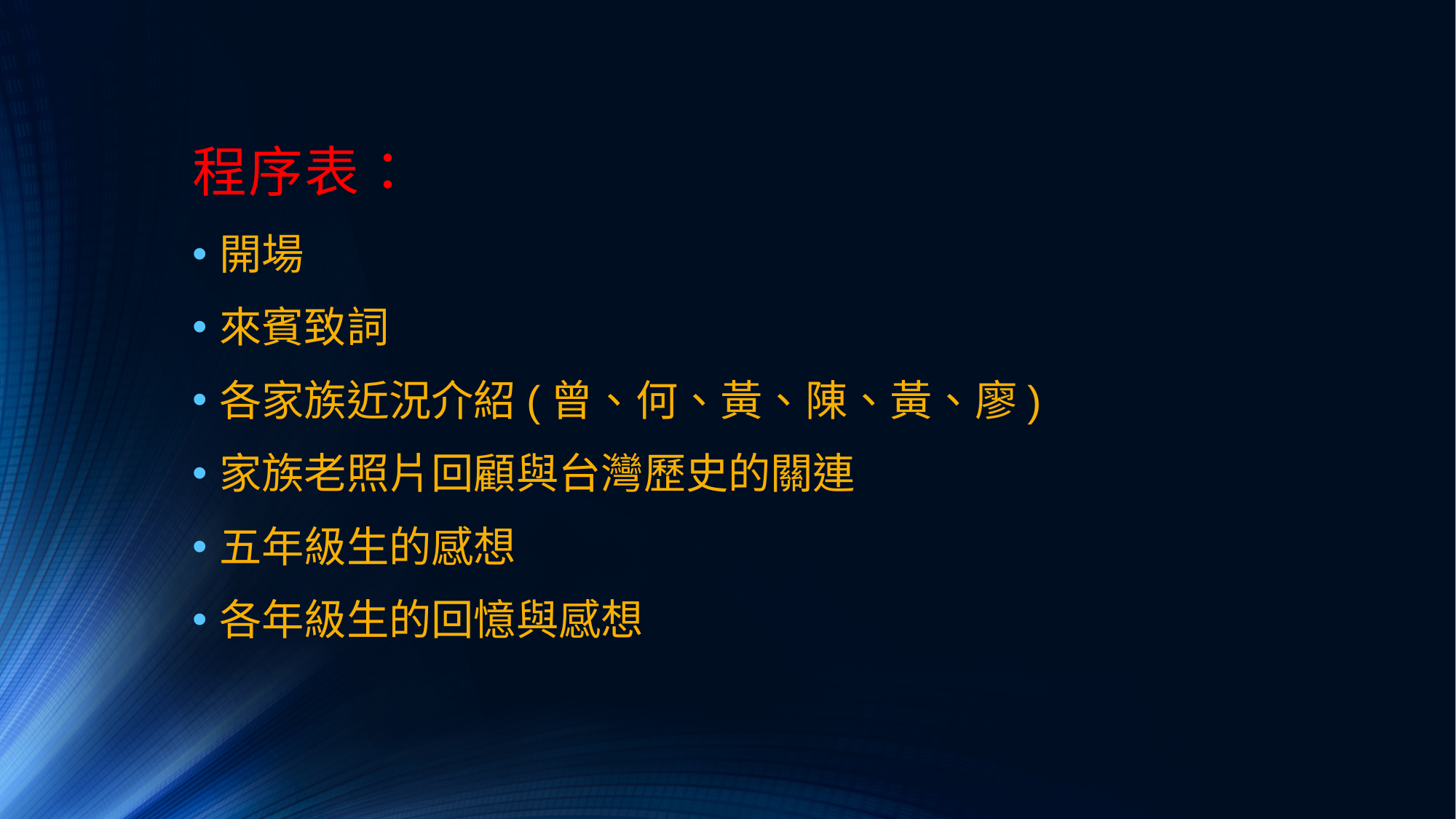

# 程序表：
開場
來賓致詞
各家族近況介紹(曾、何、黃、陳、黃、廖)
家族老照片回顧與台灣歷史的關連
五年級生的感想
各年級生的回憶與感想